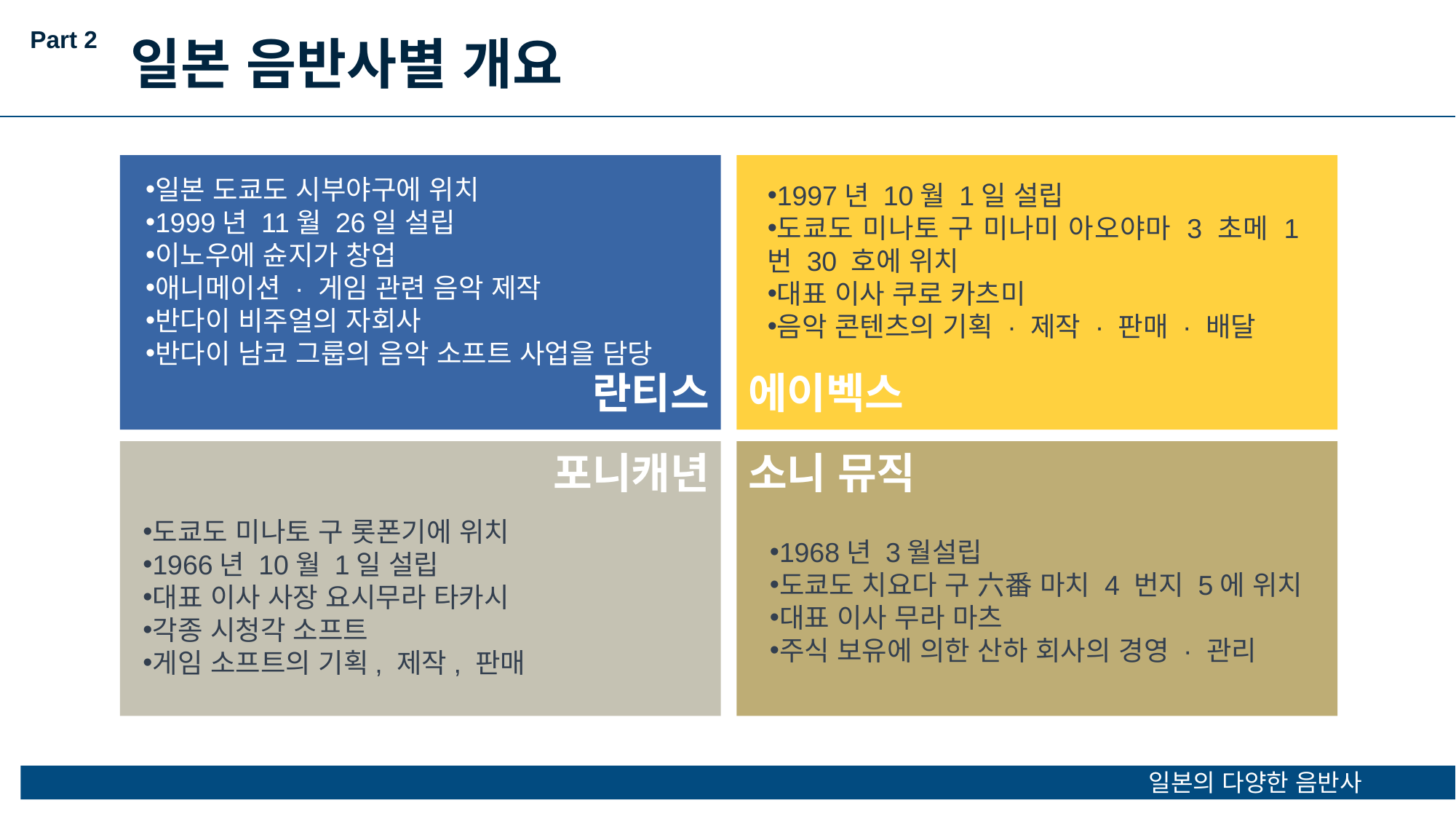

Part 2
일본 음반사별 개요

일본 도쿄도 시부야구에 위치
1999년 11월 26일 설립
이노우에 슌지가 창업
애니메이션 · 게임 관련 음악 제작
반다이 비주얼의 자회사
반다이 남코 그룹의 음악 소프트 사업을 담당

1997년 10월 1일 설립
도쿄도 미나토 구 미나미 아오야마 3 초메 1 번 30 호에 위치
대표 이사 쿠로 카츠미
음악 콘텐츠의 기획 · 제작 · 판매 · 배달

에이벡스
란티스
포니캐년
소니 뮤직
도쿄도 미나토 구 롯폰기에 위치
1966년 10월 1일 설립
대표 이사 사장 요시무라 타카시
각종 시청각 소프트
게임 소프트의 기획, 제작, 판매
1968년 3월설립
도쿄도 치요다 구 六番 마치 4 번지 5에 위치
대표 이사 무라 마츠
주식 보유에 의한 산하 회사의 경영 · 관리
일본의 다양한 음반사